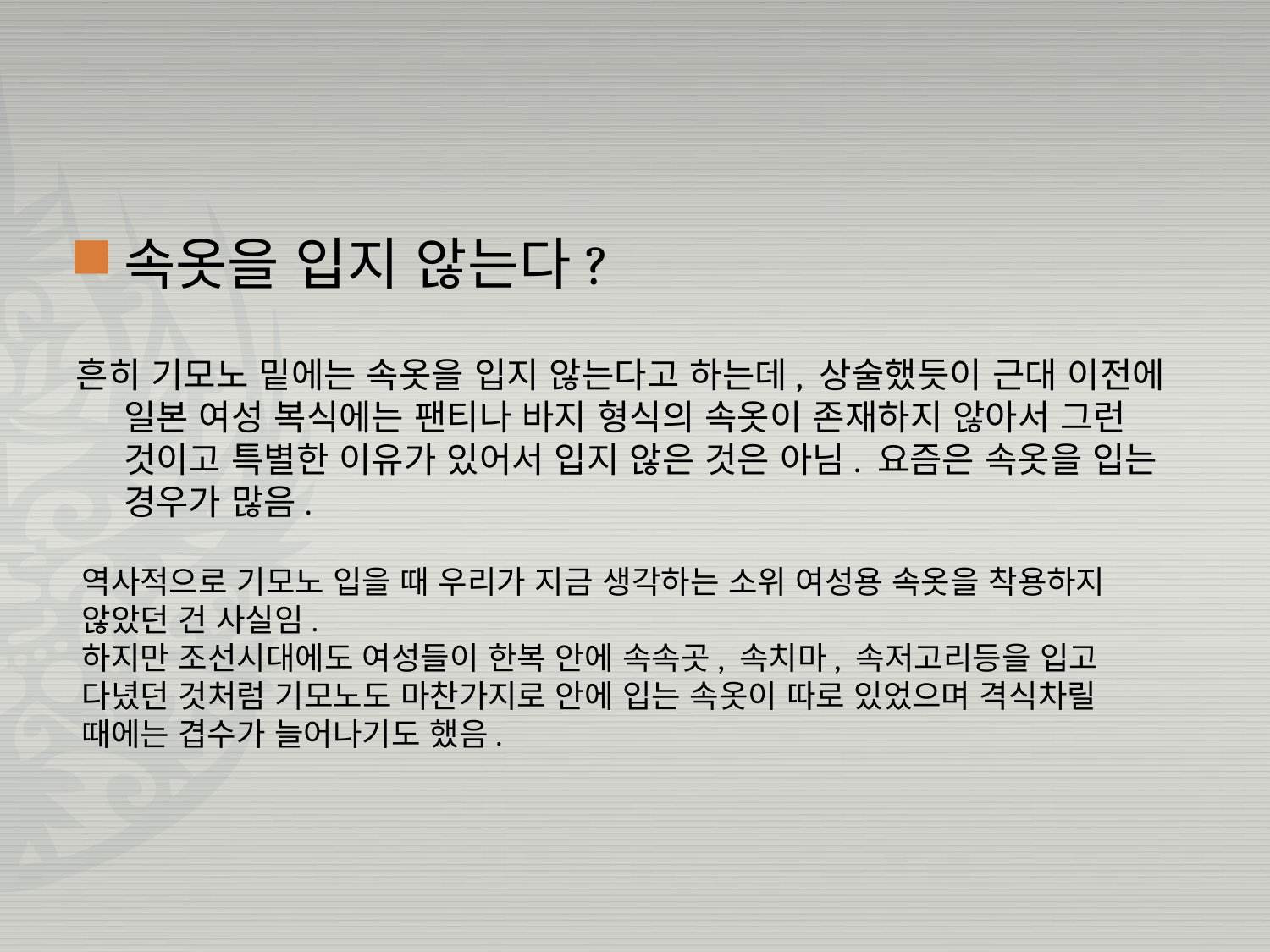

#
속옷을 입지 않는다?

흔히 기모노 밑에는 속옷을 입지 않는다고 하는데, 상술했듯이 근대 이전에 일본 여성 복식에는 팬티나 바지 형식의 속옷이 존재하지 않아서 그런 것이고 특별한 이유가 있어서 입지 않은 것은 아님. 요즘은 속옷을 입는 경우가 많음.

역사적으로 기모노 입을 때 우리가 지금 생각하는 소위 여성용 속옷을 착용하지 않았던 건 사실임.
하지만 조선시대에도 여성들이 한복 안에 속속곳, 속치마, 속저고리등을 입고 다녔던 것처럼 기모노도 마찬가지로 안에 입는 속옷이 따로 있었으며 격식차릴 때에는 겹수가 늘어나기도 했음.